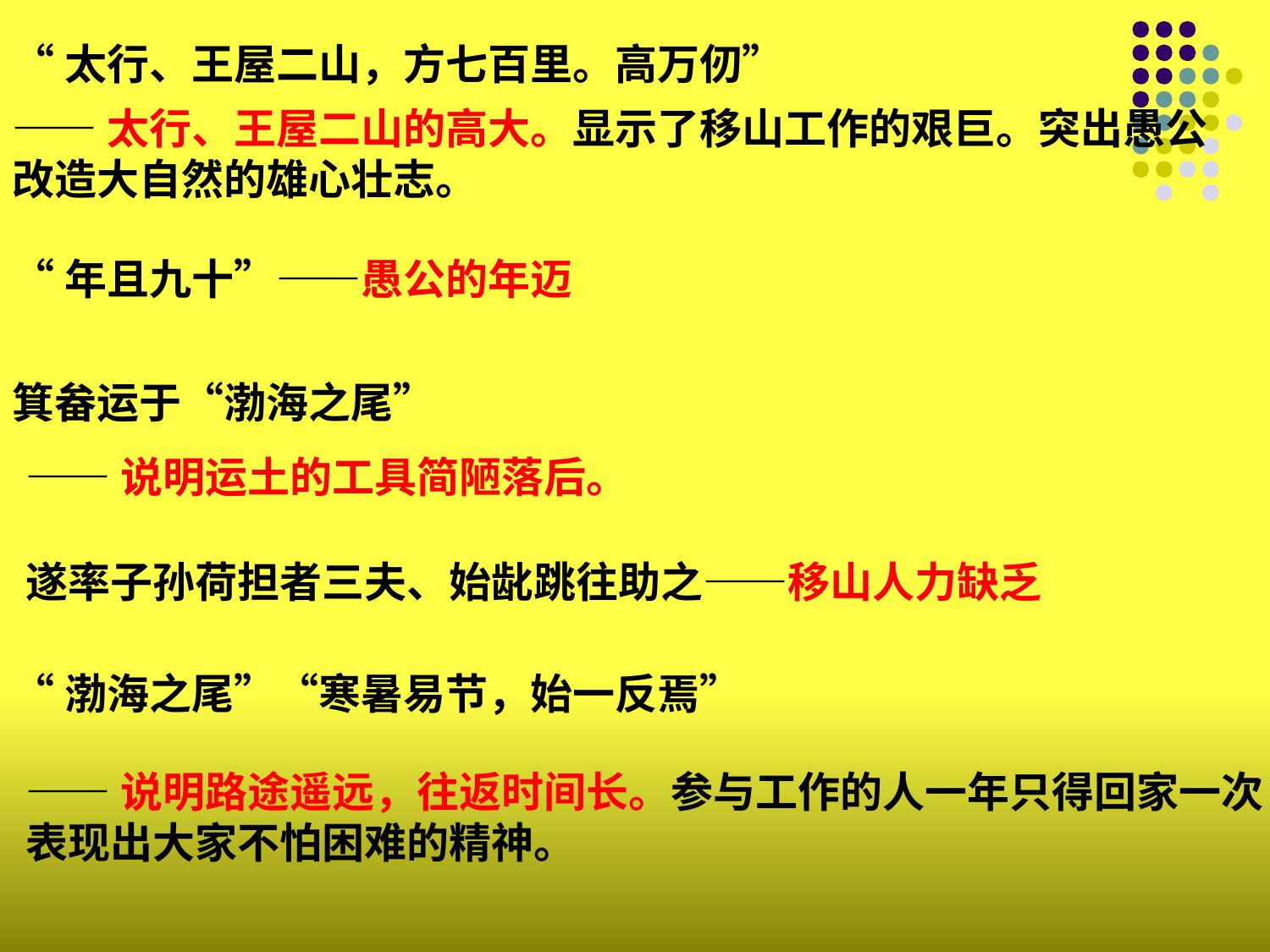

“太行、王屋二山，方七百里。高万仞”
——太行、王屋二山的高大。显示了移山工作的艰巨。突出愚公改造大自然的雄心壮志。
“年且九十”——愚公的年迈
箕畚运于“渤海之尾”
——说明运土的工具简陋落后。
遂率子孙荷担者三夫、始龀跳往助之——移山人力缺乏
“渤海之尾”“寒暑易节，始一反焉”
——说明路途遥远，往返时间长。参与工作的人一年只得回家一次，表现出大家不怕困难的精神。